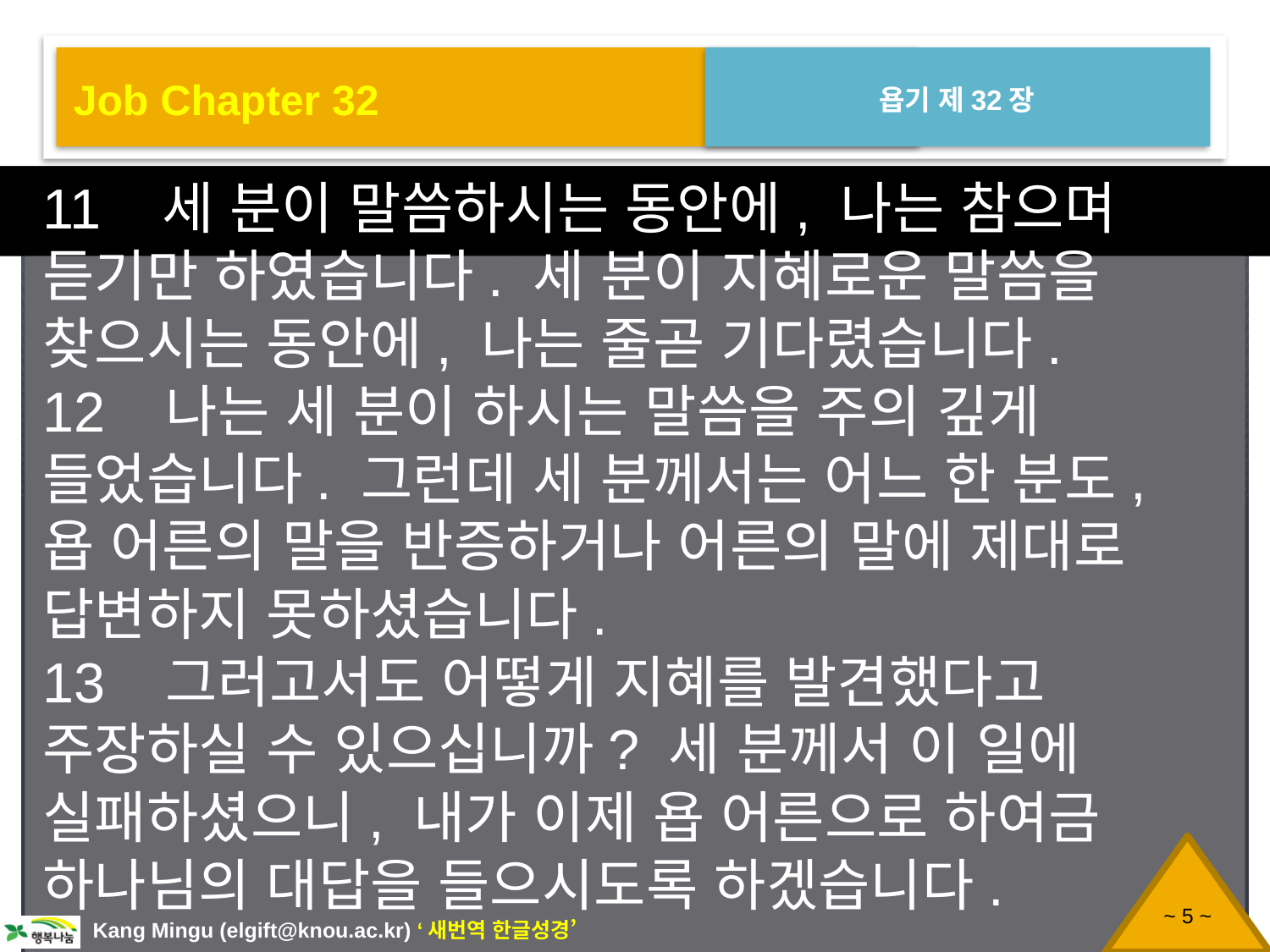

Job Chapter 32
욥기 제32장
11   세 분이 말씀하시는 동안에, 나는 참으며 듣기만 하였습니다. 세 분이 지혜로운 말씀을 찾으시는 동안에, 나는 줄곧 기다렸습니다.
12   나는 세 분이 하시는 말씀을 주의 깊게 들었습니다. 그런데 세 분께서는 어느 한 분도, 욥 어른의 말을 반증하거나 어른의 말에 제대로 답변하지 못하셨습니다.
13   그러고서도 어떻게 지혜를 발견했다고 주장하실 수 있으십니까? 세 분께서 이 일에 실패하셨으니, 내가 이제 욥 어른으로 하여금 하나님의 대답을 들으시도록 하겠습니다.